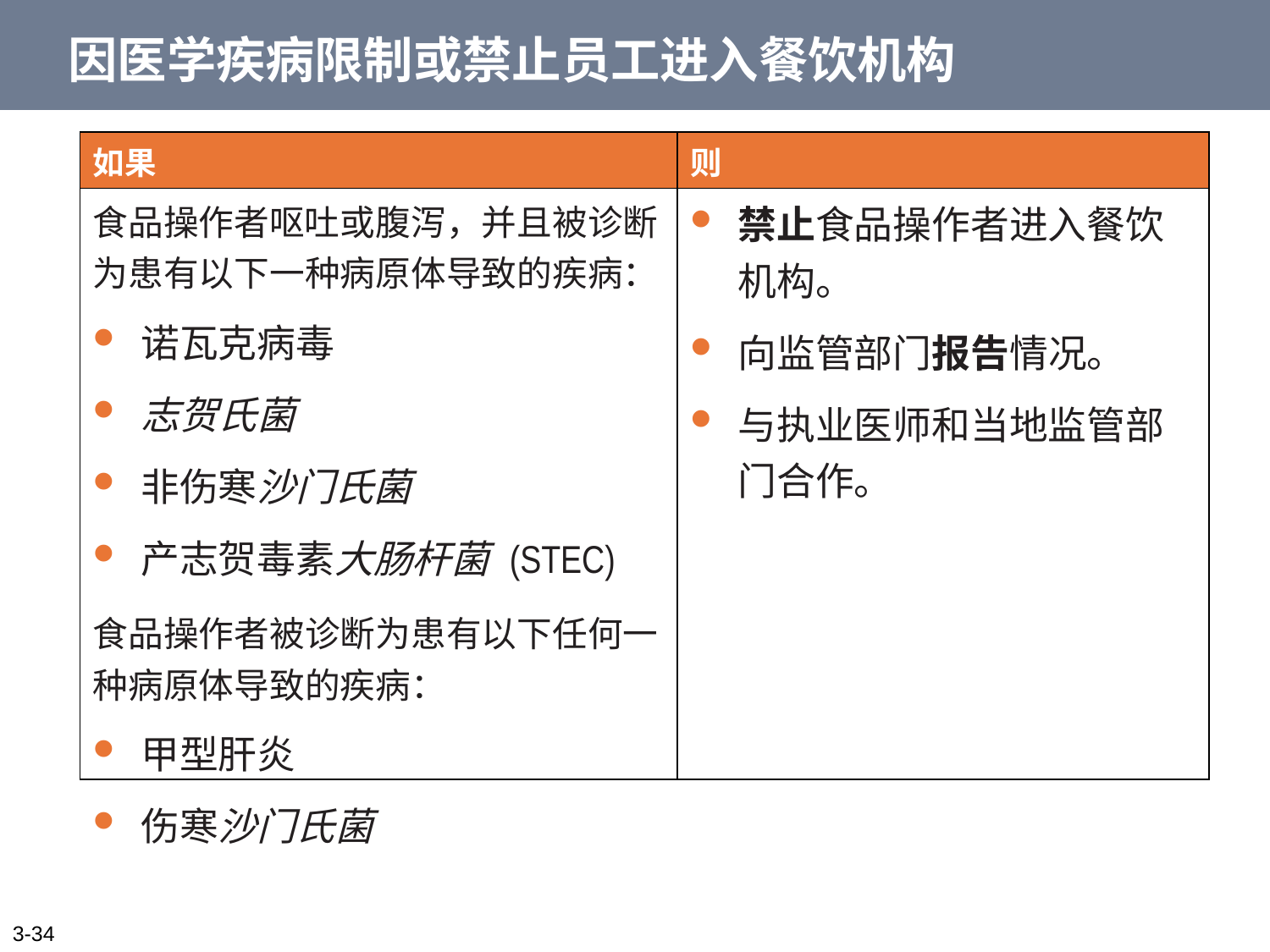

# 因医学疾病限制或禁止员工进入餐饮机构
| 如果 | 则 |
| --- | --- |
| 食品操作者呕吐或腹泻，并且被诊断为患有以下一种病原体导致的疾病： 诺瓦克病毒 志贺氏菌 非伤寒沙门氏菌 产志贺毒素大肠杆菌 (STEC) 食品操作者被诊断为患有以下任何一种病原体导致的疾病： 甲型肝炎 伤寒沙门氏菌 | 禁止食品操作者进入餐饮机构。 向监管部门报告情况。 与执业医师和当地监管部门合作。 |
3-34